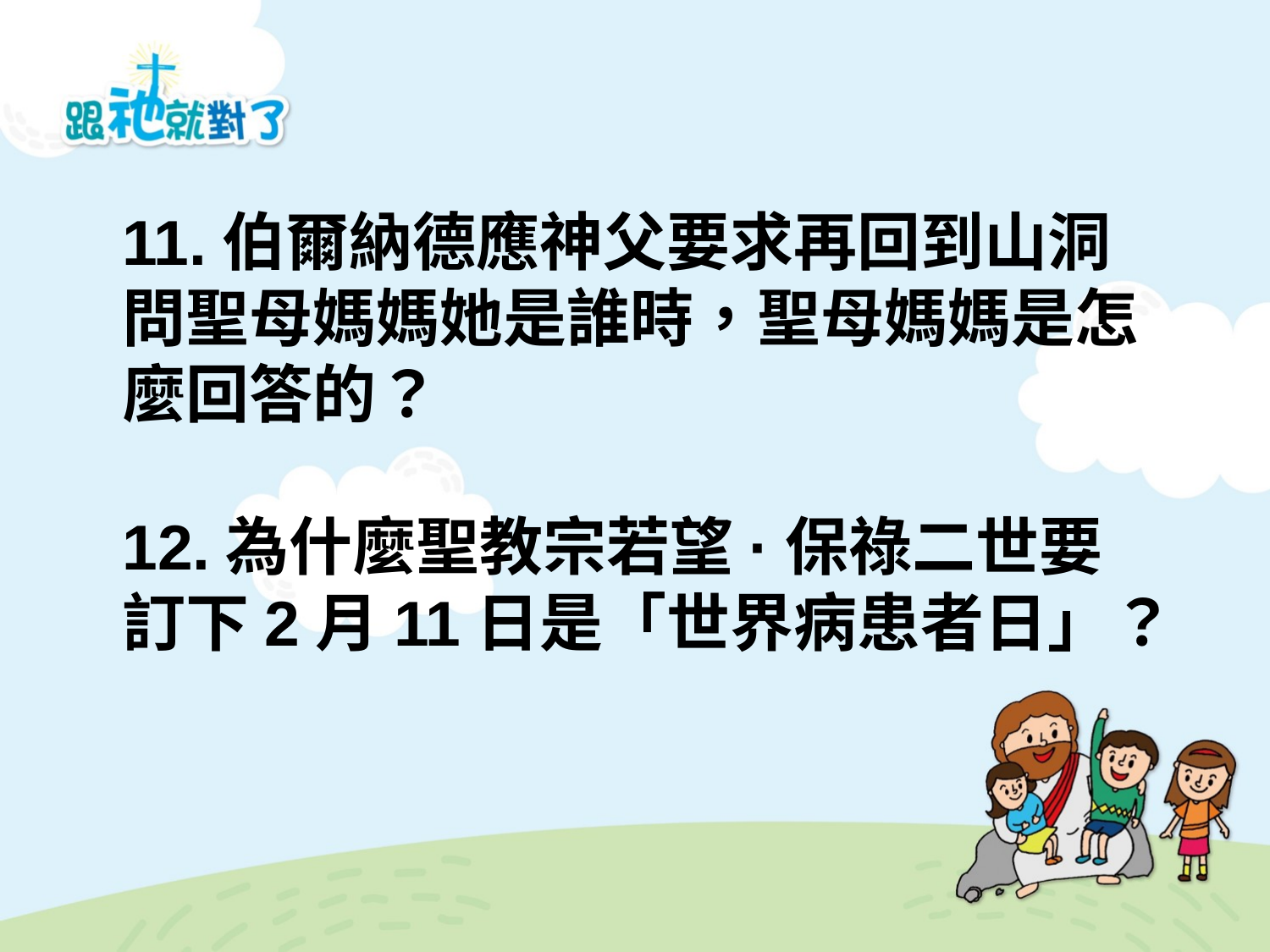

11.伯爾納德應神父要求再回到山洞問聖母媽媽她是誰時，聖母媽媽是怎麼回答的？

12.為什麼聖教宗若望·保祿二世要訂下2月11日是「世界病患者日」？